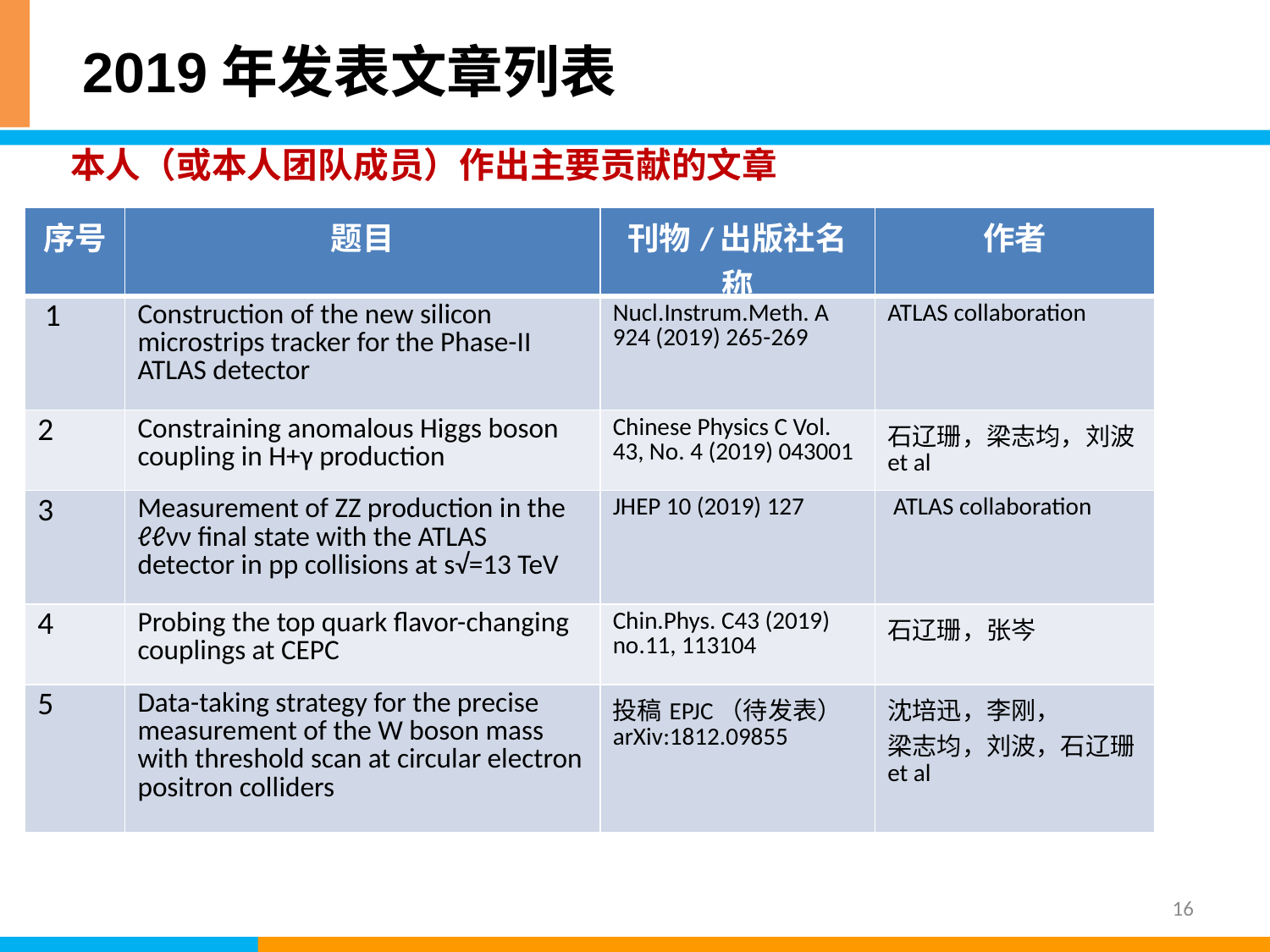

# 2019年发表文章列表
本人（或本人团队成员）作出主要贡献的文章
| 序号 | 题目 | 刊物/出版社名称 | 作者 |
| --- | --- | --- | --- |
| 1 | Construction of the new silicon microstrips tracker for the Phase-II ATLAS detector | Nucl.Instrum.Meth. A 924 (2019) 265-269 | ATLAS collaboration |
| 2 | Constraining anomalous Higgs boson coupling in H+γ production | Chinese Physics C Vol. 43, No. 4 (2019) 043001 | 石辽珊，梁志均，刘波 et al |
| 3 | Measurement of ZZ production in the ℓℓνν final state with the ATLAS detector in pp collisions at s√=13 TeV | JHEP 10 (2019) 127 | ATLAS collaboration |
| 4 | Probing the top quark flavor-changing couplings at CEPC | Chin.Phys. C43 (2019) no.11, 113104 | 石辽珊，张岑 |
| 5 | Data-taking strategy for the precise measurement of the W boson mass with threshold scan at circular electron positron colliders | 投稿EPJC（待发表） arXiv:1812.09855 | 沈培迅，李刚， 梁志均，刘波，石辽珊et al |
16